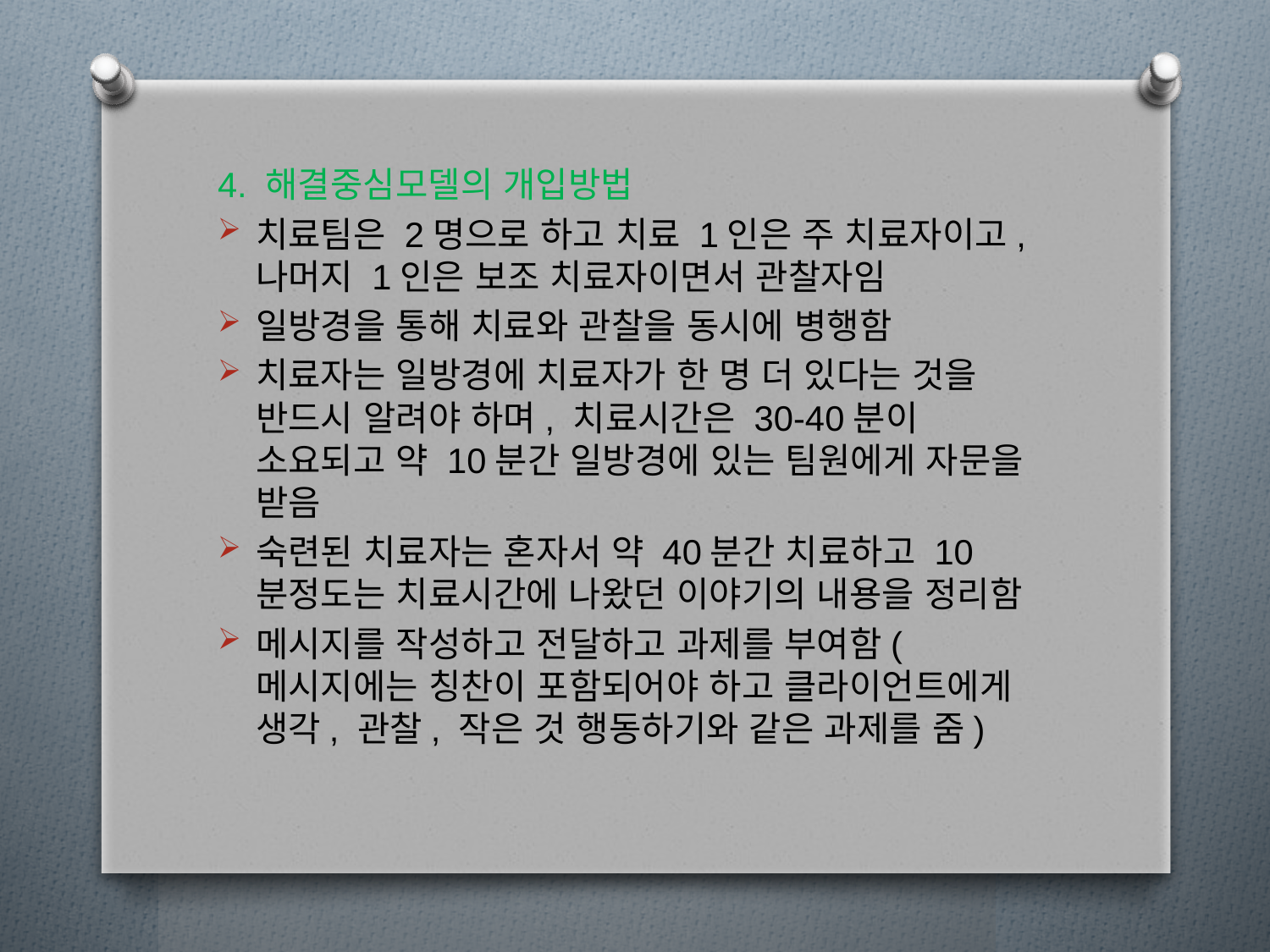

4. 해결중심모델의 개입방법
치료팀은 2명으로 하고 치료 1인은 주 치료자이고, 나머지 1인은 보조 치료자이면서 관찰자임
일방경을 통해 치료와 관찰을 동시에 병행함
치료자는 일방경에 치료자가 한 명 더 있다는 것을 반드시 알려야 하며, 치료시간은 30-40분이 소요되고 약 10분간 일방경에 있는 팀원에게 자문을 받음
숙련된 치료자는 혼자서 약 40분간 치료하고 10분정도는 치료시간에 나왔던 이야기의 내용을 정리함
메시지를 작성하고 전달하고 과제를 부여함(메시지에는 칭찬이 포함되어야 하고 클라이언트에게 생각, 관찰, 작은 것 행동하기와 같은 과제를 줌)